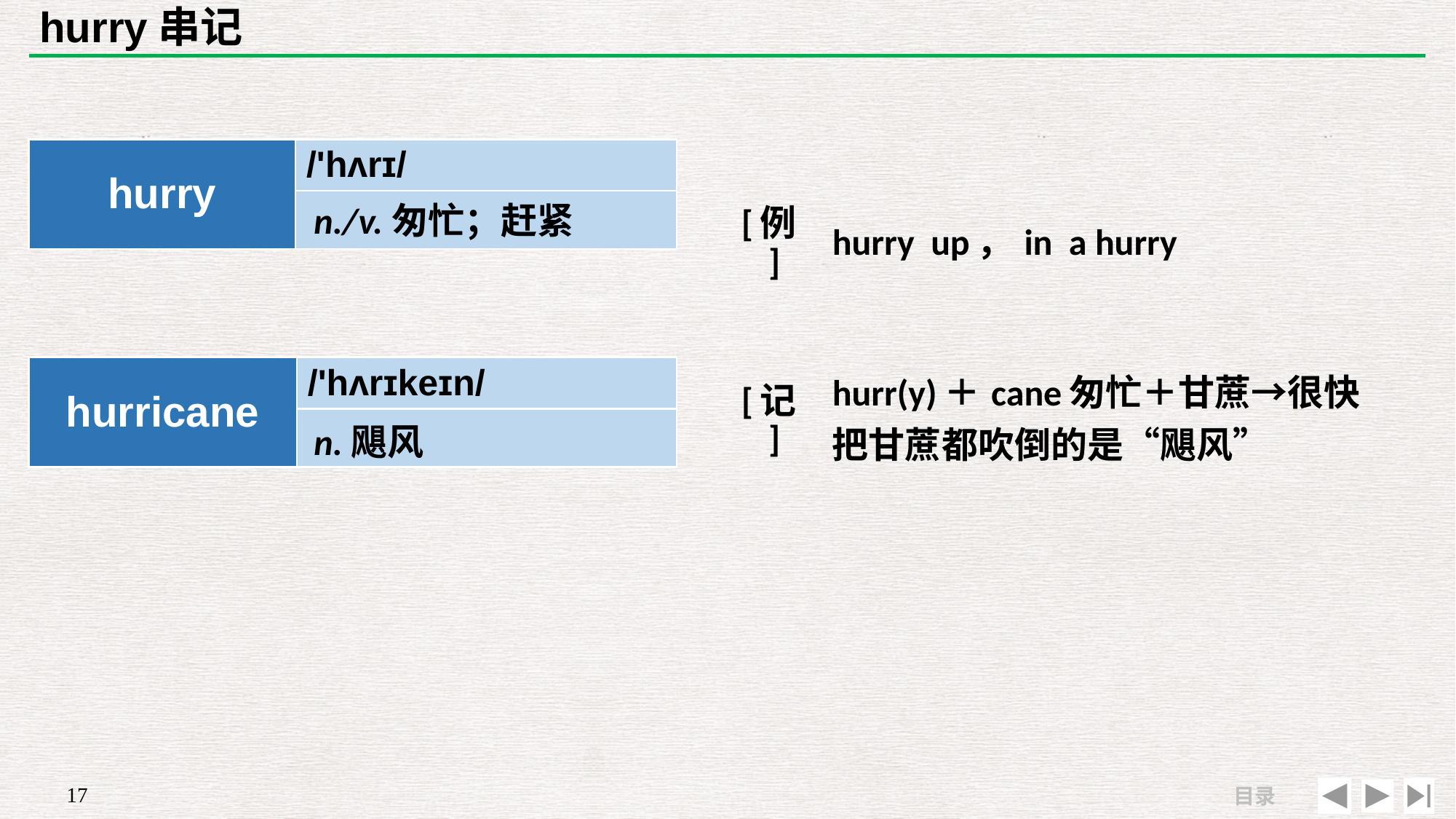

# hurry串记

| hurry | /'hʌrɪ/ |
| --- | --- |
|  |  |
|  |  |
| --- | --- |
| [例] | hurry up，in a hurry |
n./v.匆忙；赶紧
| hurricane | /'hʌrɪkeɪn/ |
| --- | --- |
|  |  |
| [记] | hurr(y)＋cane匆忙＋甘蔗→很快把甘蔗都吹倒的是“飓风” |
| --- | --- |
|  |  |
n.飓风